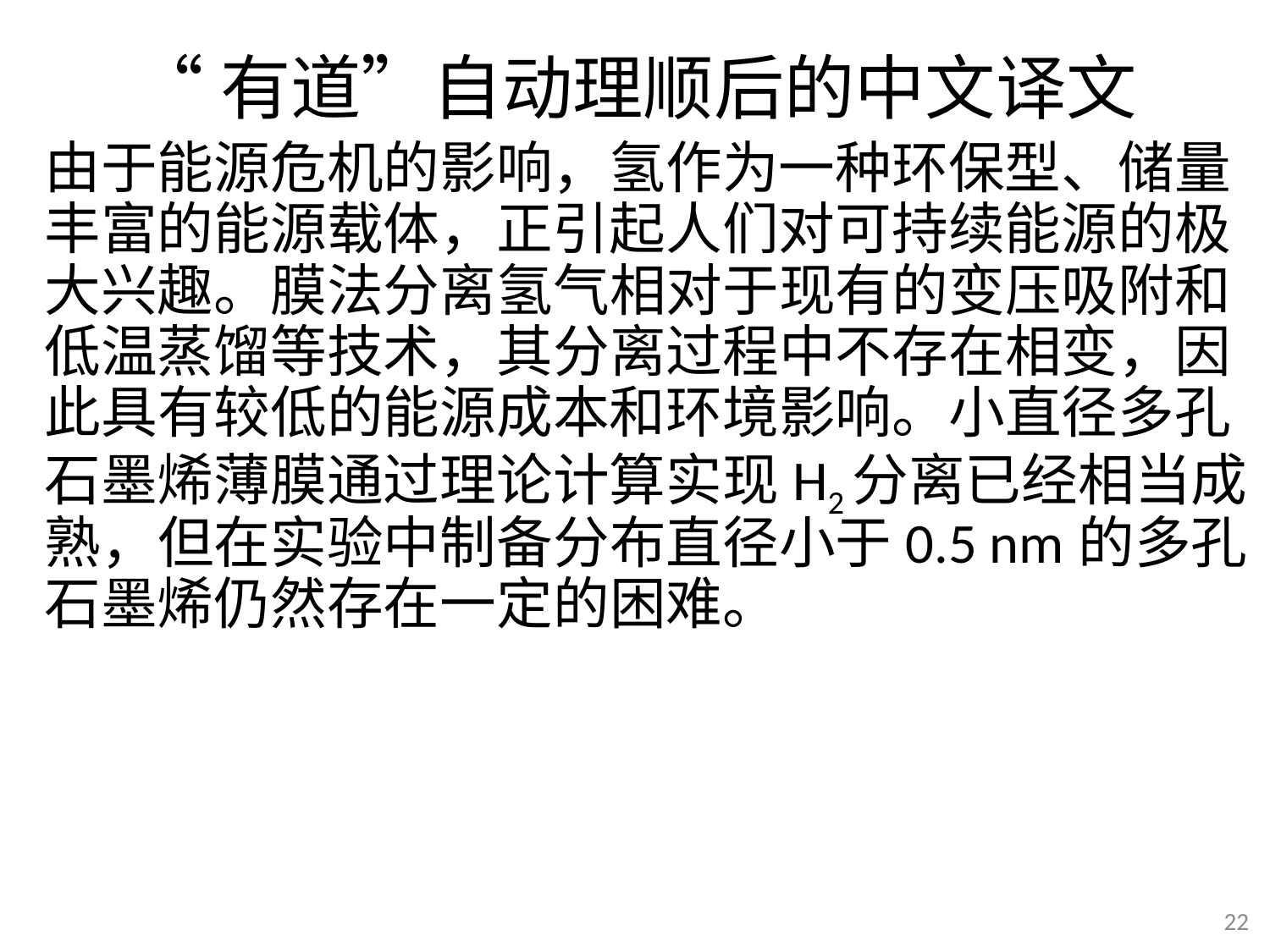

“有道”自动理顺后的中文译文
由于能源危机的影响，氢作为一种环保型、储量丰富的能源载体，正引起人们对可持续能源的极大兴趣。膜法分离氢气相对于现有的变压吸附和低温蒸馏等技术，其分离过程中不存在相变，因此具有较低的能源成本和环境影响。小直径多孔石墨烯薄膜通过理论计算实现H2分离已经相当成熟，但在实验中制备分布直径小于0.5 nm的多孔石墨烯仍然存在一定的困难。
22